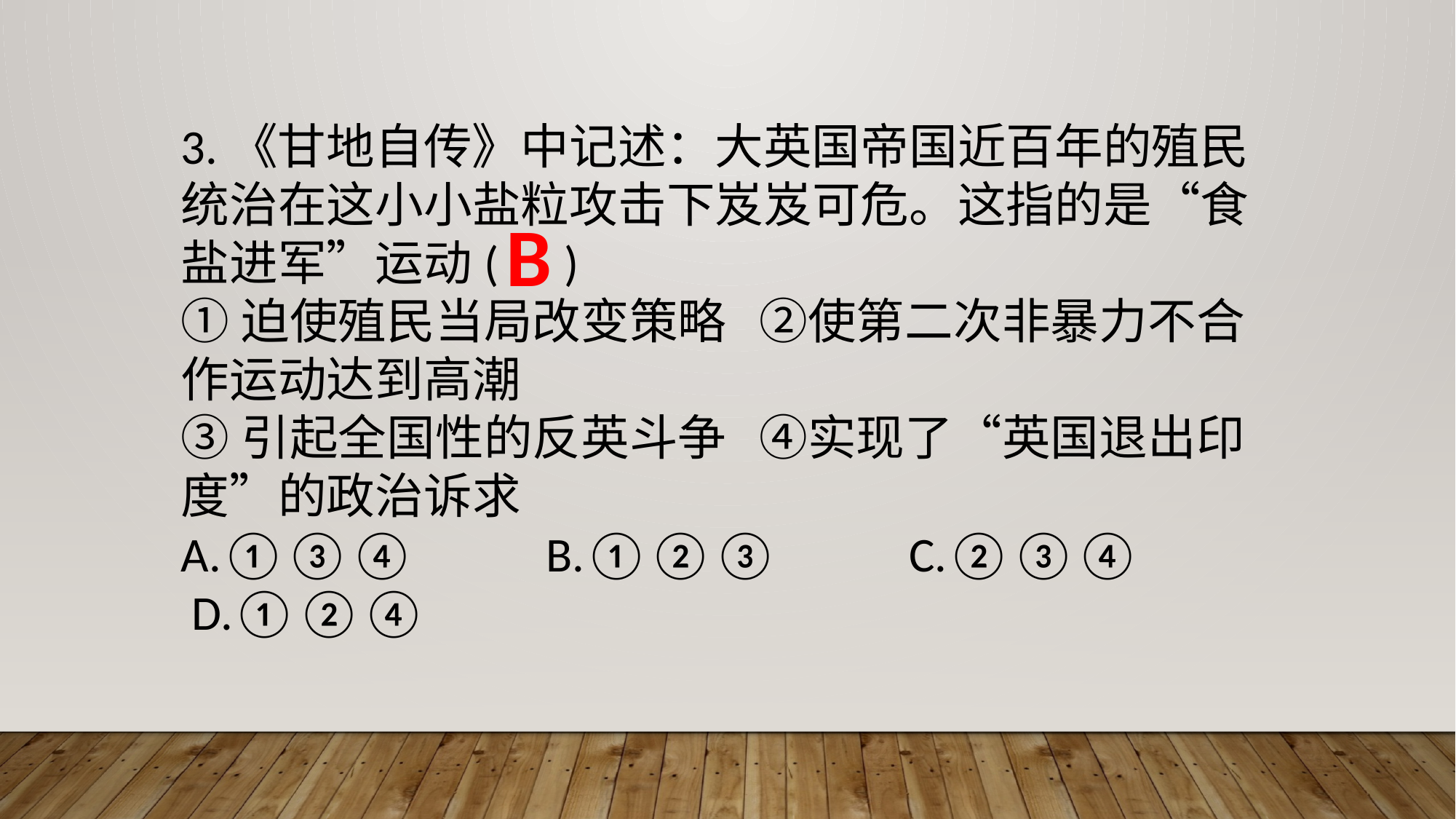

3.《甘地自传》中记述：大英国帝国近百年的殖民统治在这小小盐粒攻击下岌岌可危。这指的是“食盐进军”运动(      )
①迫使殖民当局改变策略   ②使第二次非暴力不合作运动达到高潮
③引起全国性的反英斗争   ④实现了“英国退出印度”的政治诉求
A.①③④            B.①②③            C.②③④            D.①②④
B